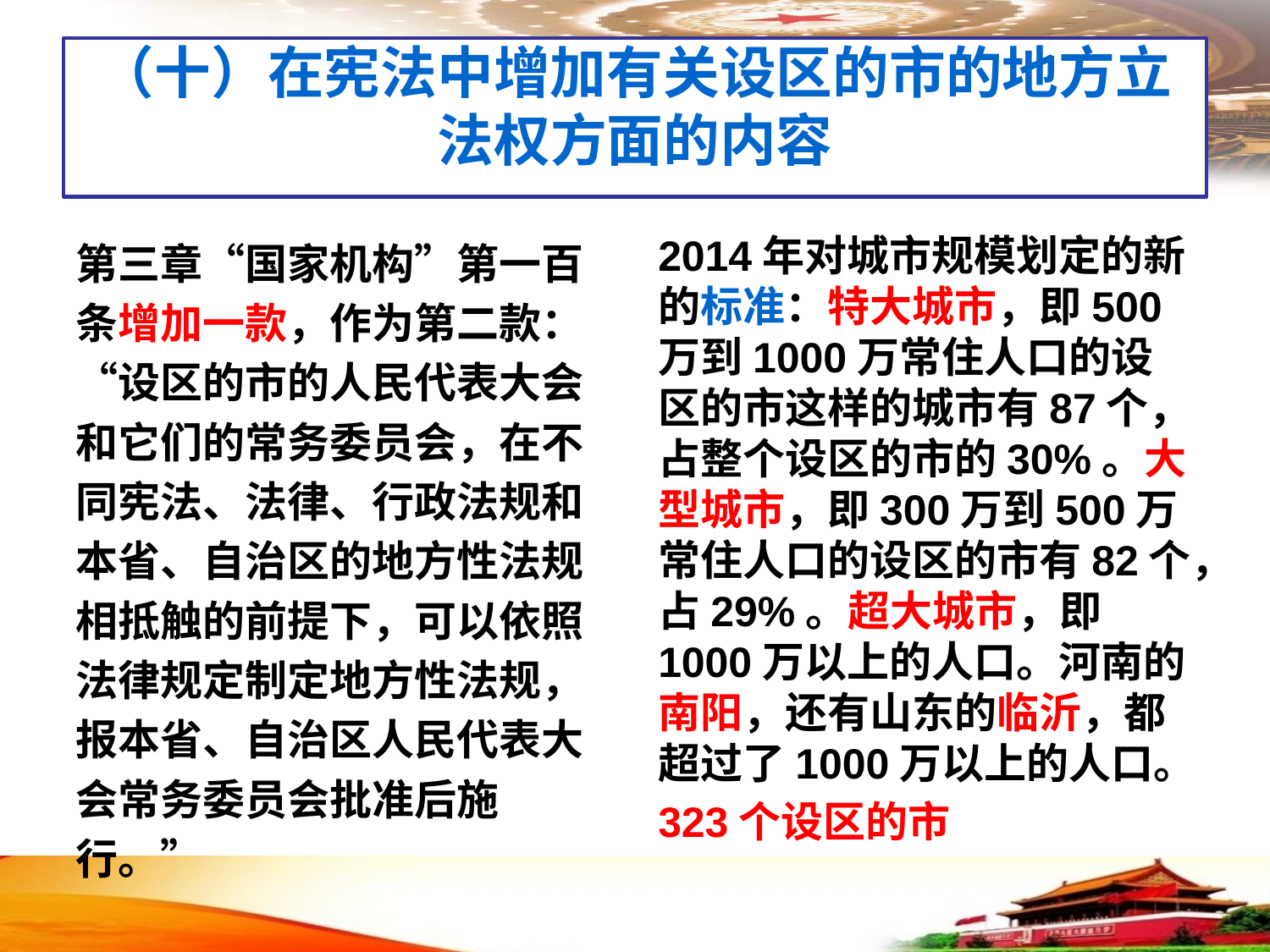

# （十）在宪法中增加有关设区的市的地方立法权方面的内容
第三章“国家机构”第一百条增加一款，作为第二款：“设区的市的人民代表大会和它们的常务委员会，在不同宪法、法律、行政法规和本省、自治区的地方性法规相抵触的前提下，可以依照法律规定制定地方性法规，报本省、自治区人民代表大会常务委员会批准后施行。”
2014年对城市规模划定的新的标准：特大城市，即500万到1000万常住人口的设区的市这样的城市有87个，占整个设区的市的30%。大型城市，即300万到500万常住人口的设区的市有82个，占29%。超大城市，即1000万以上的人口。河南的南阳，还有山东的临沂，都超过了1000万以上的人口。
323个设区的市